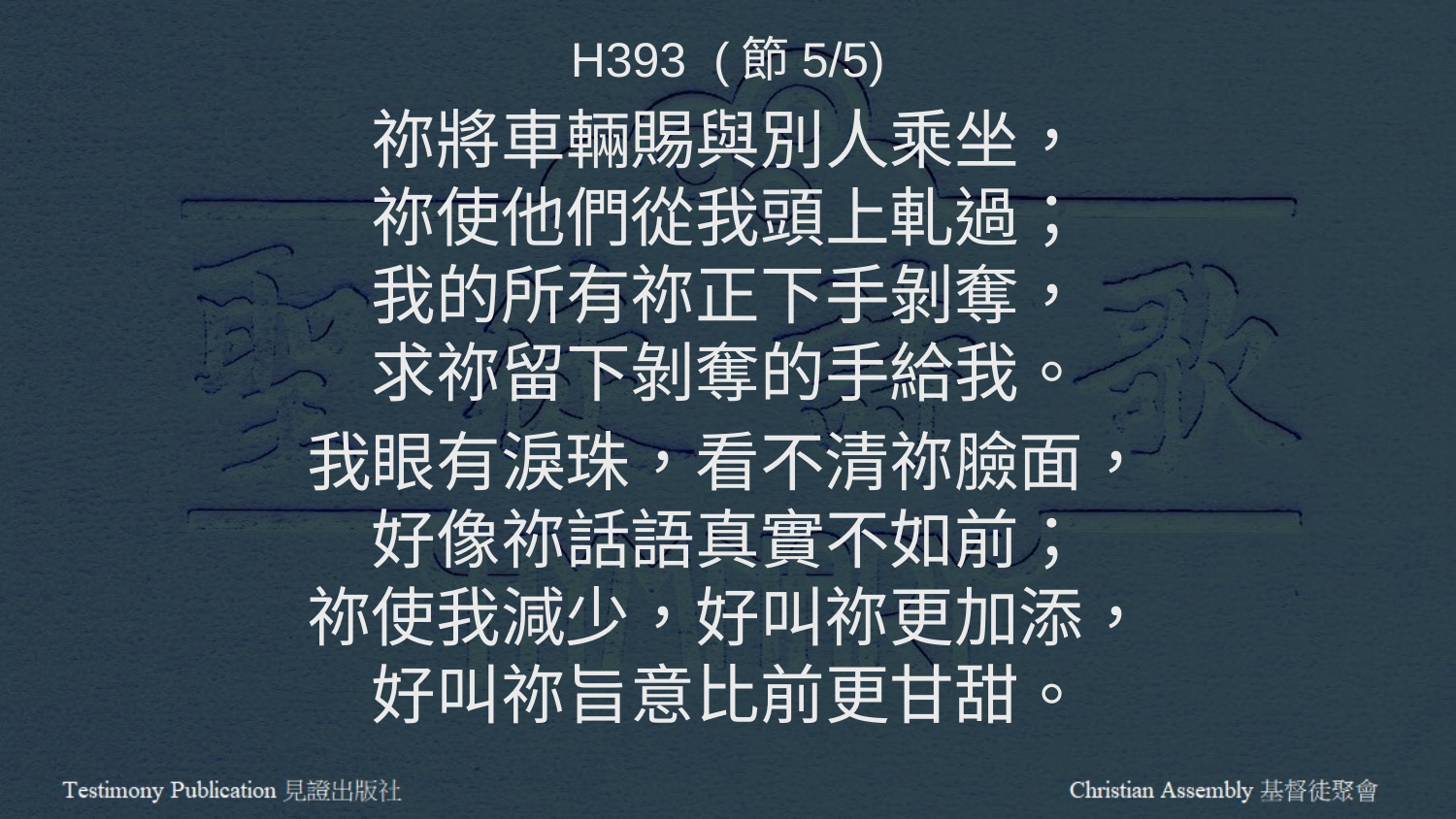

H393  (節5/5)
祢將車輛賜與別人乘坐，
祢使他們從我頭上軋過；
我的所有祢正下手剝奪，
求祢留下剝奪的手給我。
我眼有淚珠，看不清祢臉面，
好像祢話語真實不如前；
祢使我減少，好叫祢更加添，
好叫祢旨意比前更甘甜。